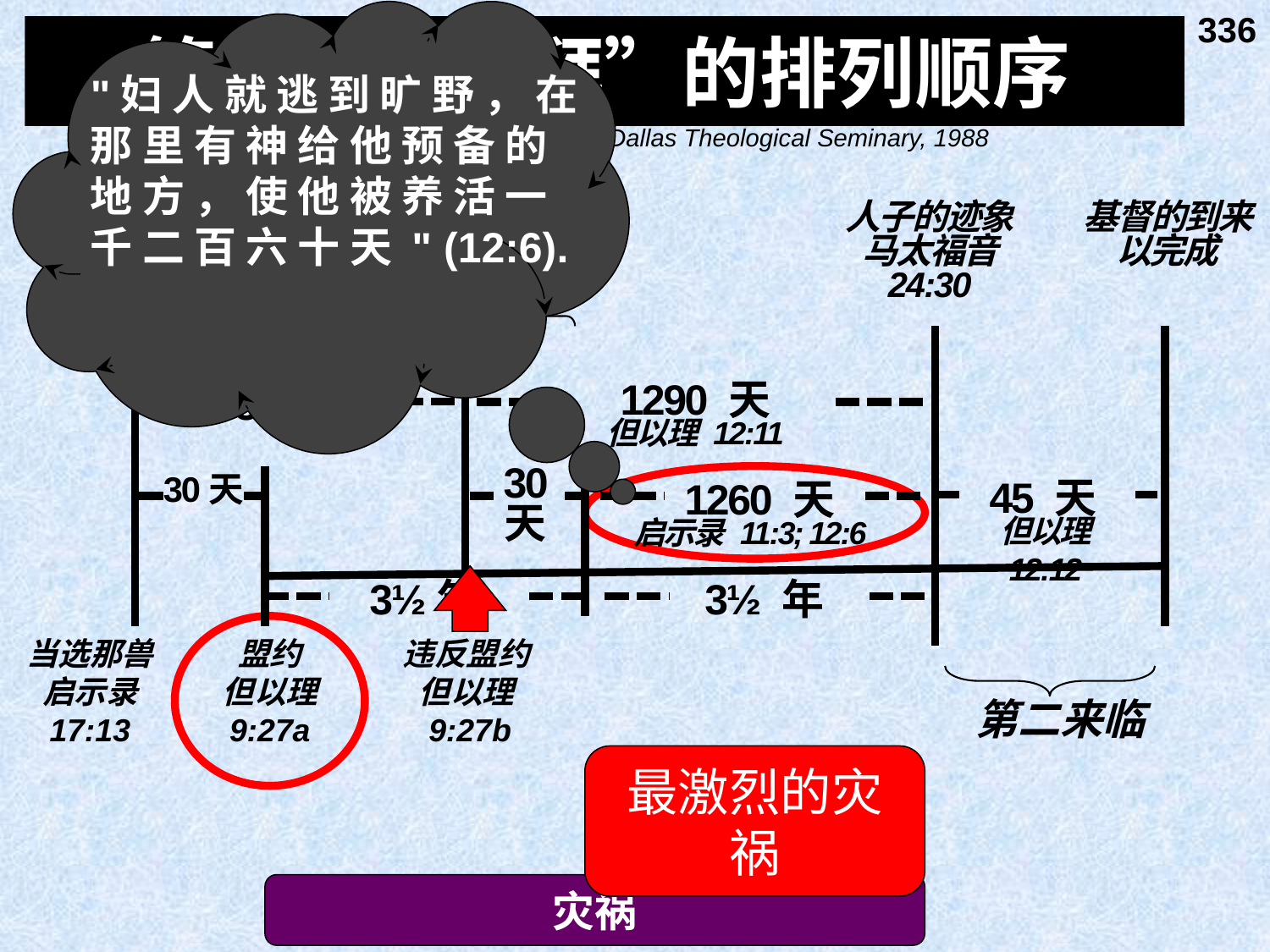

336
# 第七十“礼拜”的排列顺序
"妇 人 就 逃 到 旷 野 ， 在 那 里 有 神 给 他 预 备 的 地 方 ， 使 他 被 养 活 一 千 二 百 六 十 天 " (12:6).
Adapted from J. Dwight Pentecost, Dallas Theological Seminary, 1988
人子的迹象
马太福音 24:30
基督的到来以完成
45 天
但以理 12:12

第二来临
礼拜中

1290 天
但以理 12:11

违反盟约
但以理  9:27b
3½ 年
 30天
当选那兽
启示录 17:13
 30
天
3½年
3½ 年

盟约
但以理 9:27a

1260 天
启示录 11:3; 12:6
最激烈的灾祸
灾祸